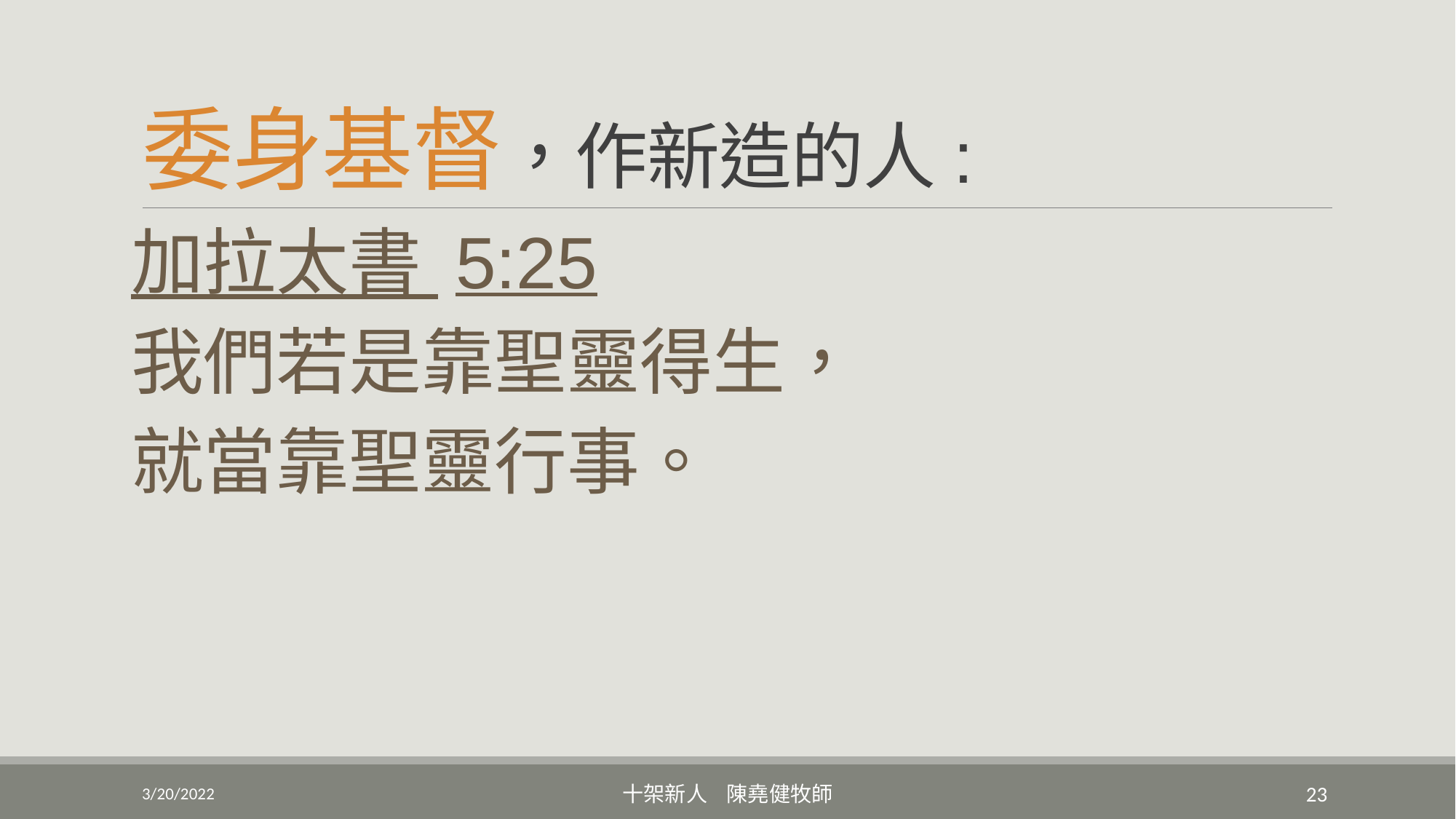

# 委身基督，作新造的人:
加拉太書 5:25
我們若是靠聖靈得生，
就當靠聖靈行事。
3/20/2022
十架新人    陳堯健牧師
23